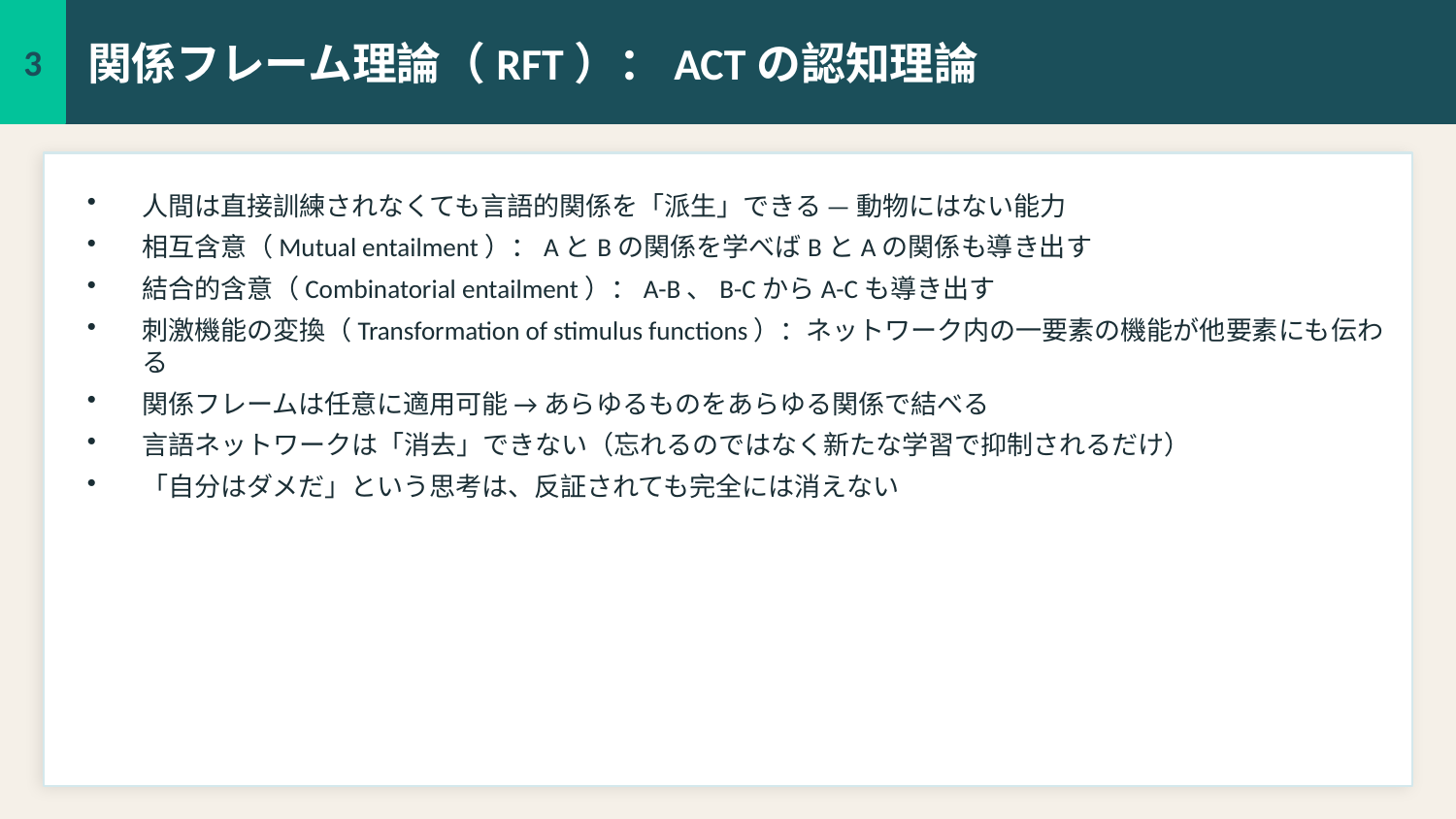

3
関係フレーム理論（RFT）：ACTの認知理論

人間は直接訓練されなくても言語的関係を「派生」できる — 動物にはない能力
相互含意（Mutual entailment）：AとBの関係を学べばBとAの関係も導き出す
結合的含意（Combinatorial entailment）：A-B、B-CからA-Cも導き出す
刺激機能の変換（Transformation of stimulus functions）：ネットワーク内の一要素の機能が他要素にも伝わる
関係フレームは任意に適用可能 → あらゆるものをあらゆる関係で結べる
言語ネットワークは「消去」できない（忘れるのではなく新たな学習で抑制されるだけ）
「自分はダメだ」という思考は、反証されても完全には消えない